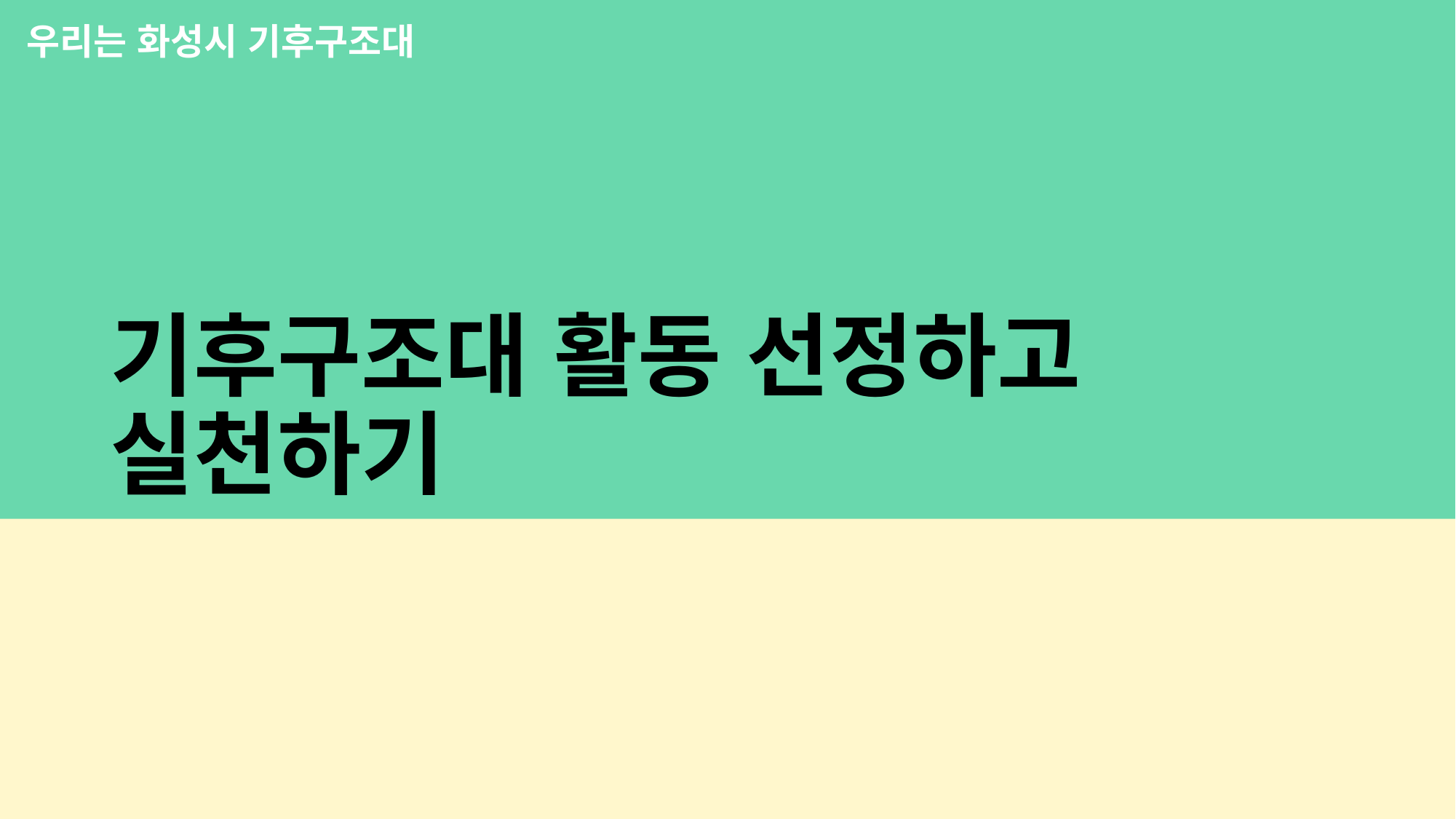

우리는 화성시 기후구조대
# 기후구조대 활동 선정하고 실천하기